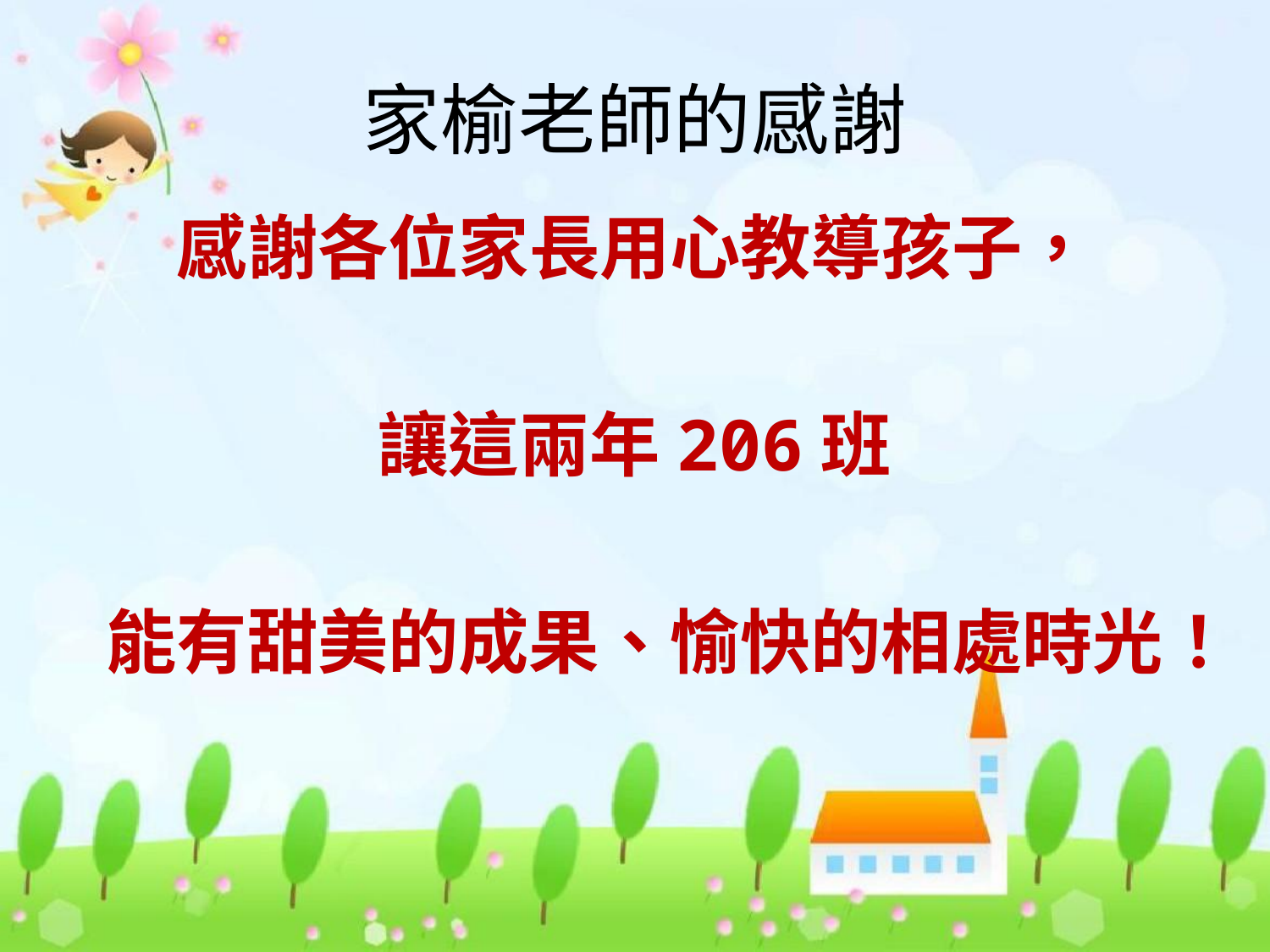

# 家榆老師的感謝
感謝各位家長用心教導孩子，

讓這兩年206班

能有甜美的成果、愉快的相處時光！